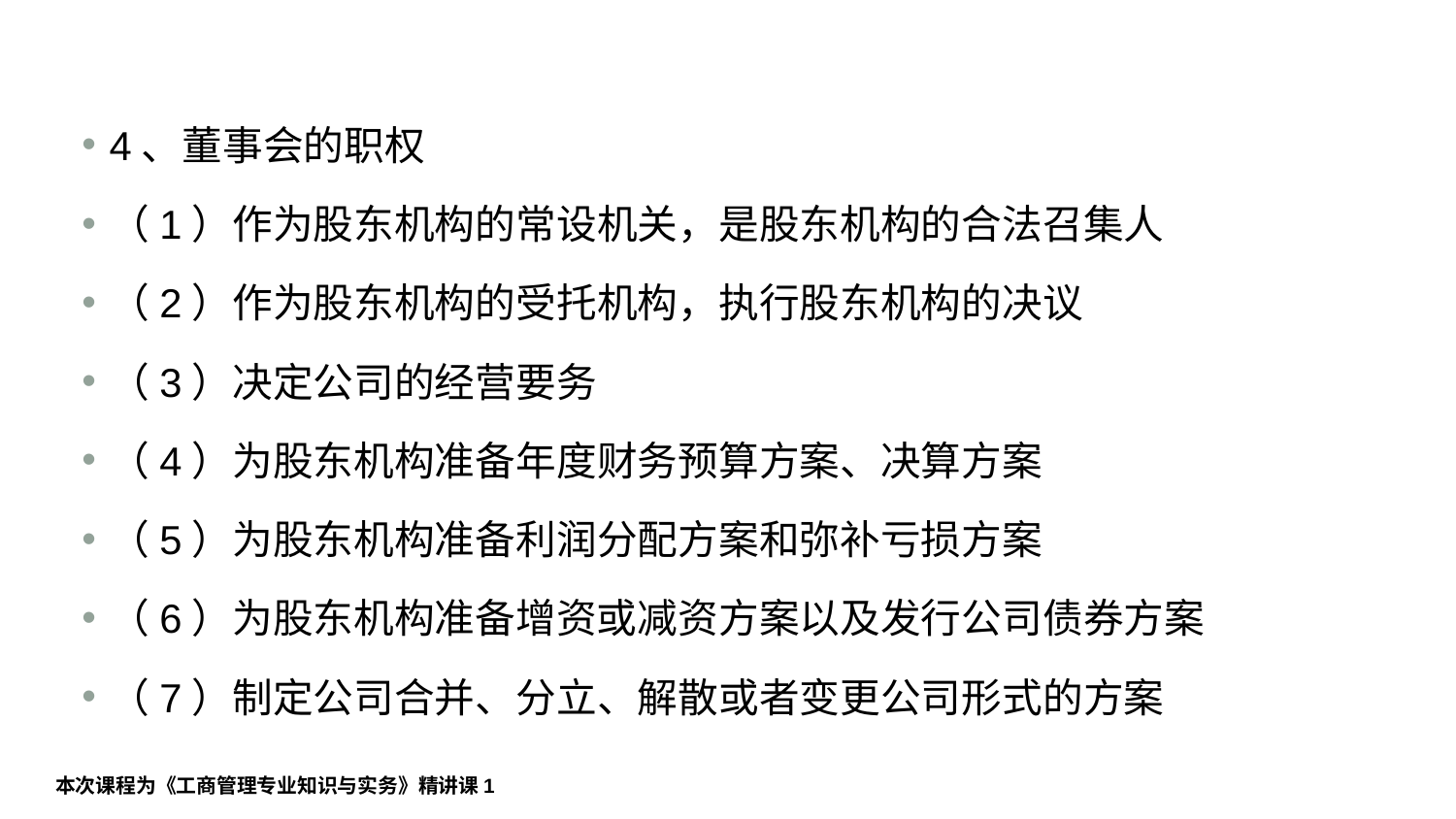

#
4、董事会的职权
（1）作为股东机构的常设机关，是股东机构的合法召集人
（2）作为股东机构的受托机构，执行股东机构的决议
（3）决定公司的经营要务
（4）为股东机构准备年度财务预算方案、决算方案
（5）为股东机构准备利润分配方案和弥补亏损方案
（6）为股东机构准备增资或减资方案以及发行公司债券方案
（7）制定公司合并、分立、解散或者变更公司形式的方案